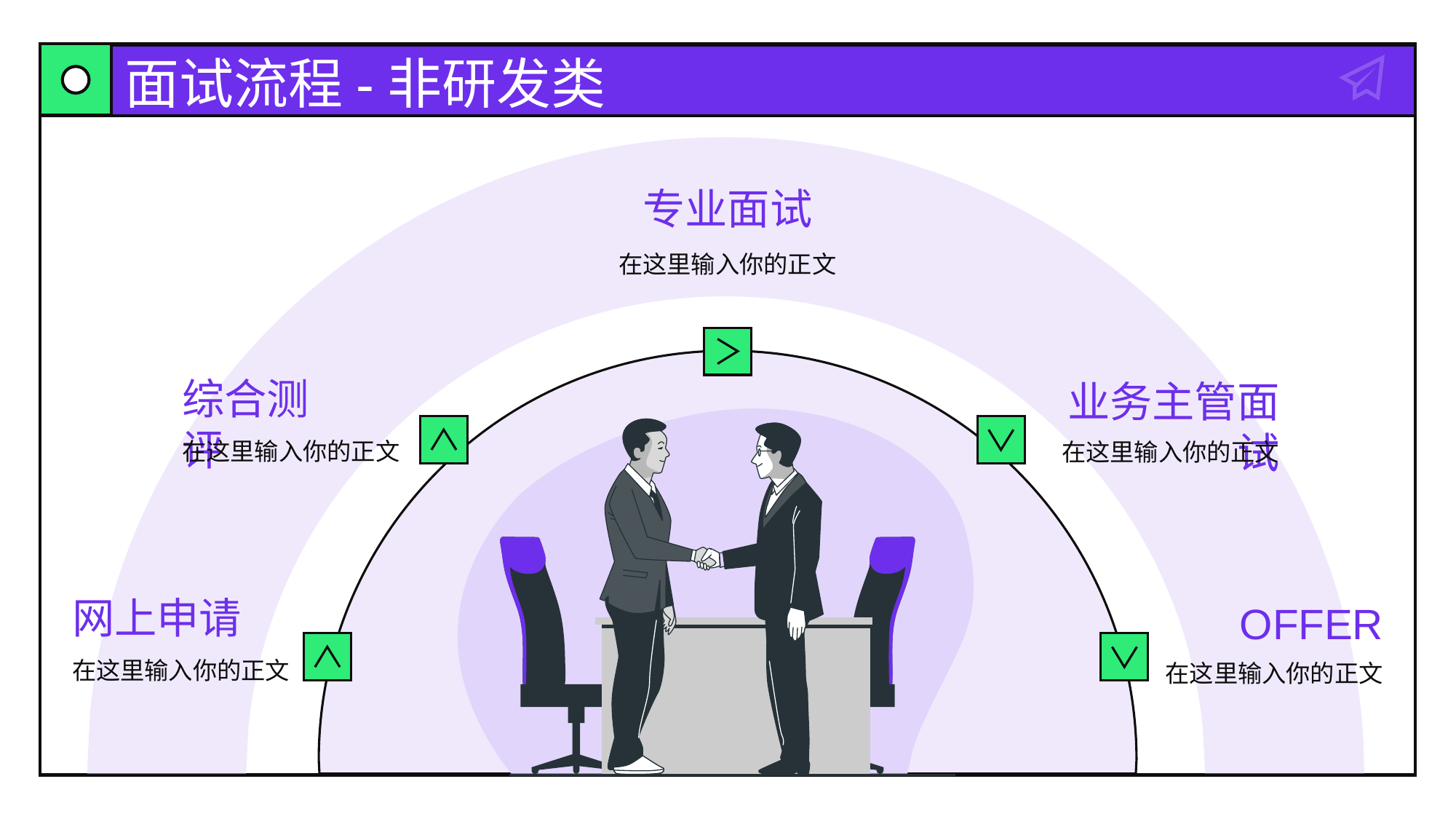

# 面试流程-非研发类

专业面试
在这里输入你的正文

综合测评
业务主管面试

在这里输入你的正文
在这里输入你的正文

网上申请
OFFER

在这里输入你的正文
在这里输入你的正文